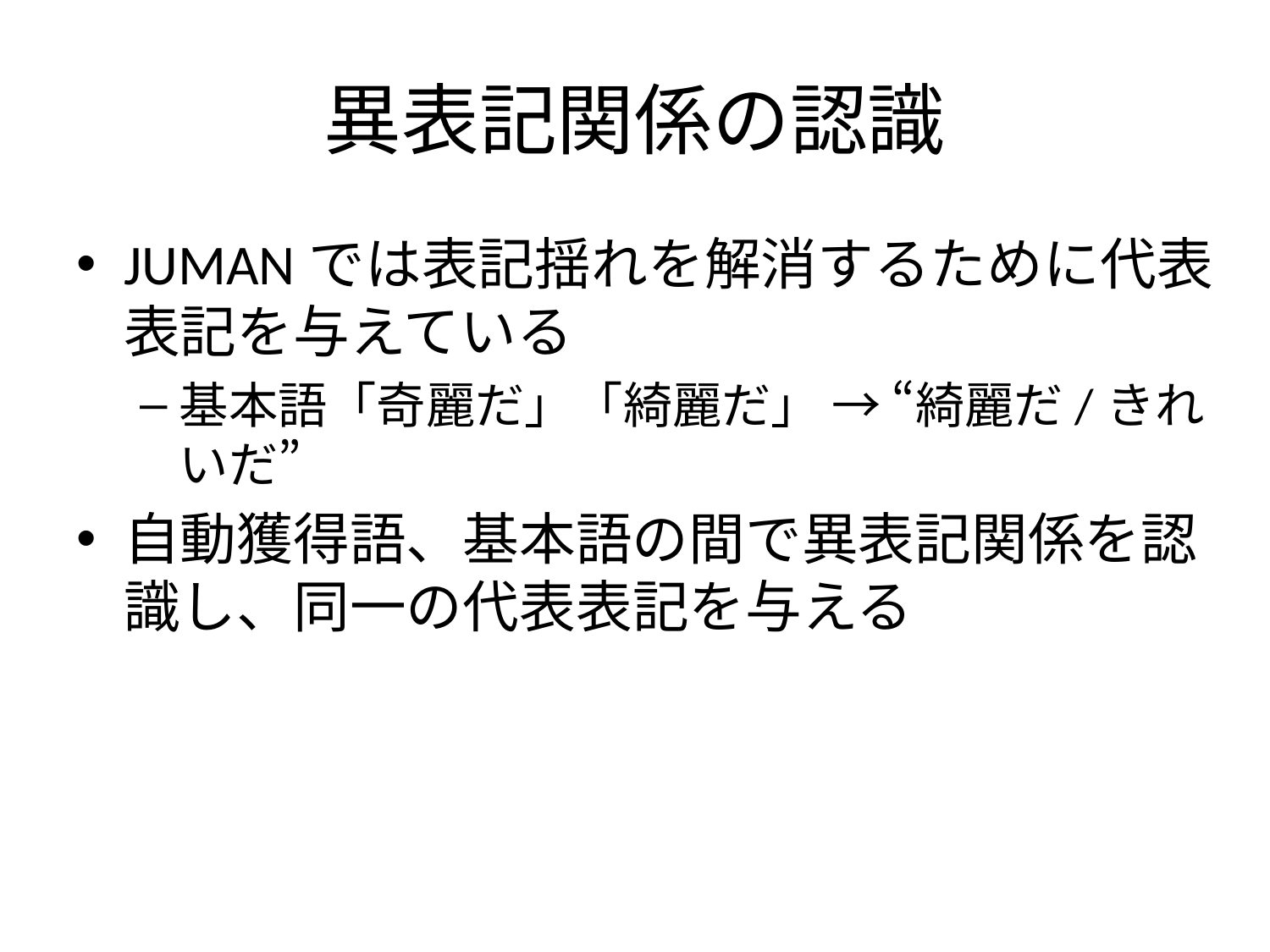

# 異表記関係の認識
JUMANでは表記揺れを解消するために代表表記を与えている
基本語「奇麗だ」「綺麗だ」 → “綺麗だ/きれいだ”
自動獲得語、基本語の間で異表記関係を認識し、同一の代表表記を与える